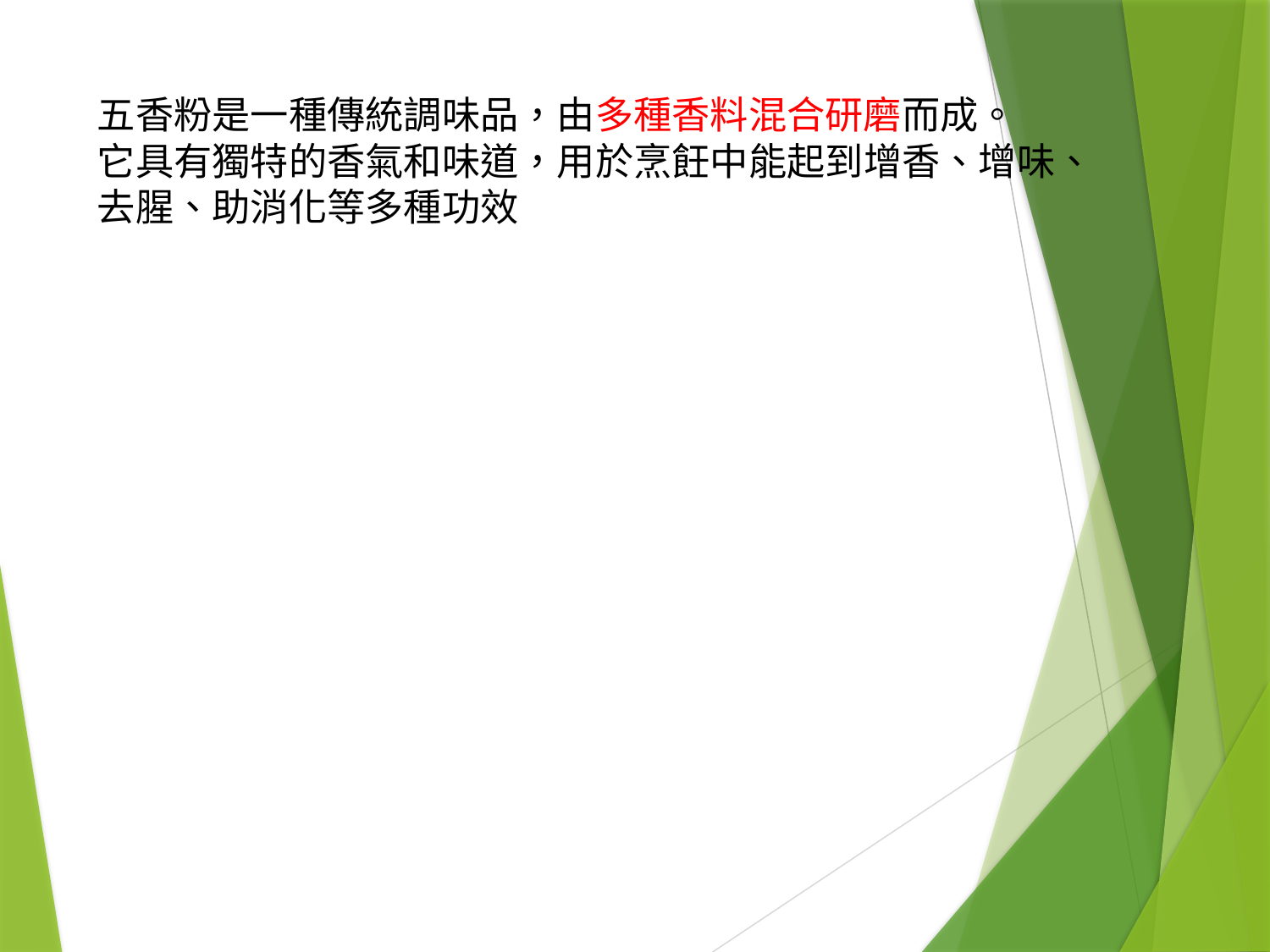

# 五香粉是一種傳統調味品，由多種香料混合研磨而成。 它具有獨特的香氣和味道，用於烹飪中能起到增香、增味、去腥、助消化等多種功效